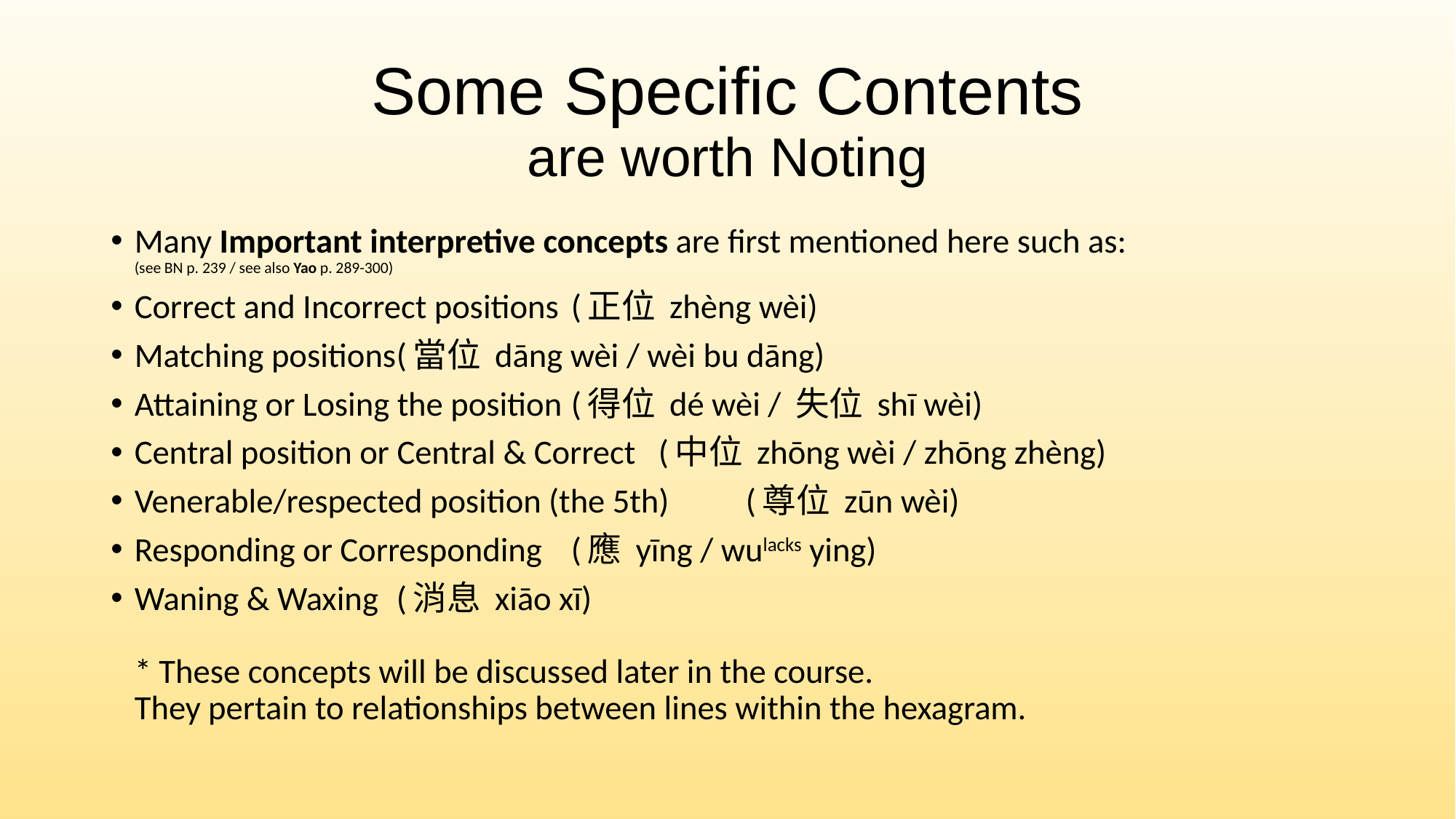

# Some Specific Contents are worth Noting
Many Important interpretive concepts are first mentioned here such as:
(see BN p. 239 / see also Yao p. 289-300)
Correct and Incorrect positions		(正位 zhèng wèi)
Matching positions			(當位 dāng wèi / wèi bu dāng)
Attaining or Losing the position		(得位 dé wèi / 失位 shī wèi)
Central position or Central & Correct	(中位 zhōng wèi / zhōng zhèng)
Venerable/respected position (the 5th)	(尊位 zūn wèi)
Responding or Corresponding		(應 yīng / wulacks ying)
Waning & Waxing				(消息 xiāo xī)
* These concepts will be discussed later in the course.
They pertain to relationships between lines within the hexagram.